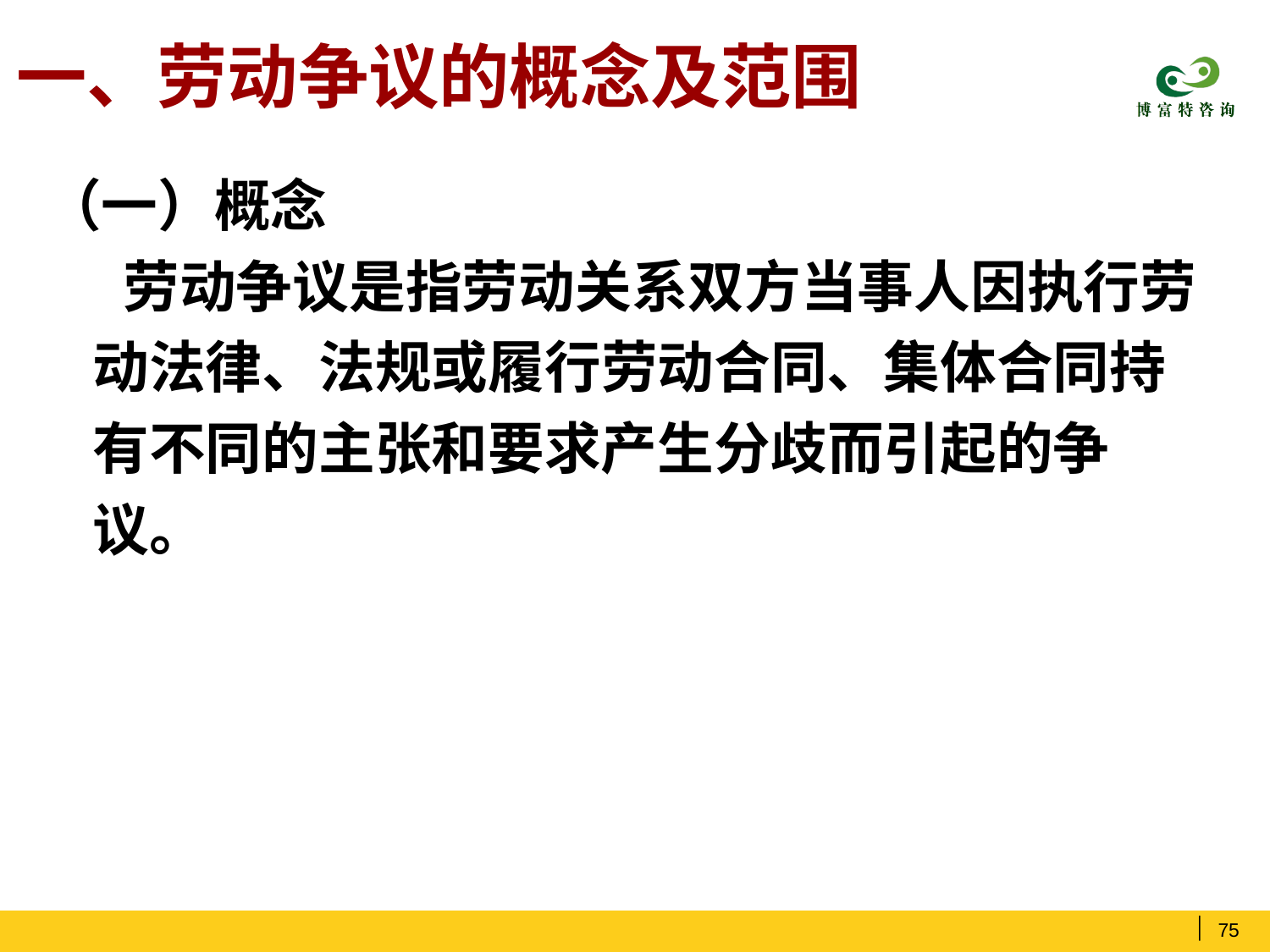

# 一、劳动争议的概念及范围
（一）概念
     劳动争议是指劳动关系双方当事人因执行劳动法律、法规或履行劳动合同、集体合同持有不同的主张和要求产生分歧而引起的争议。